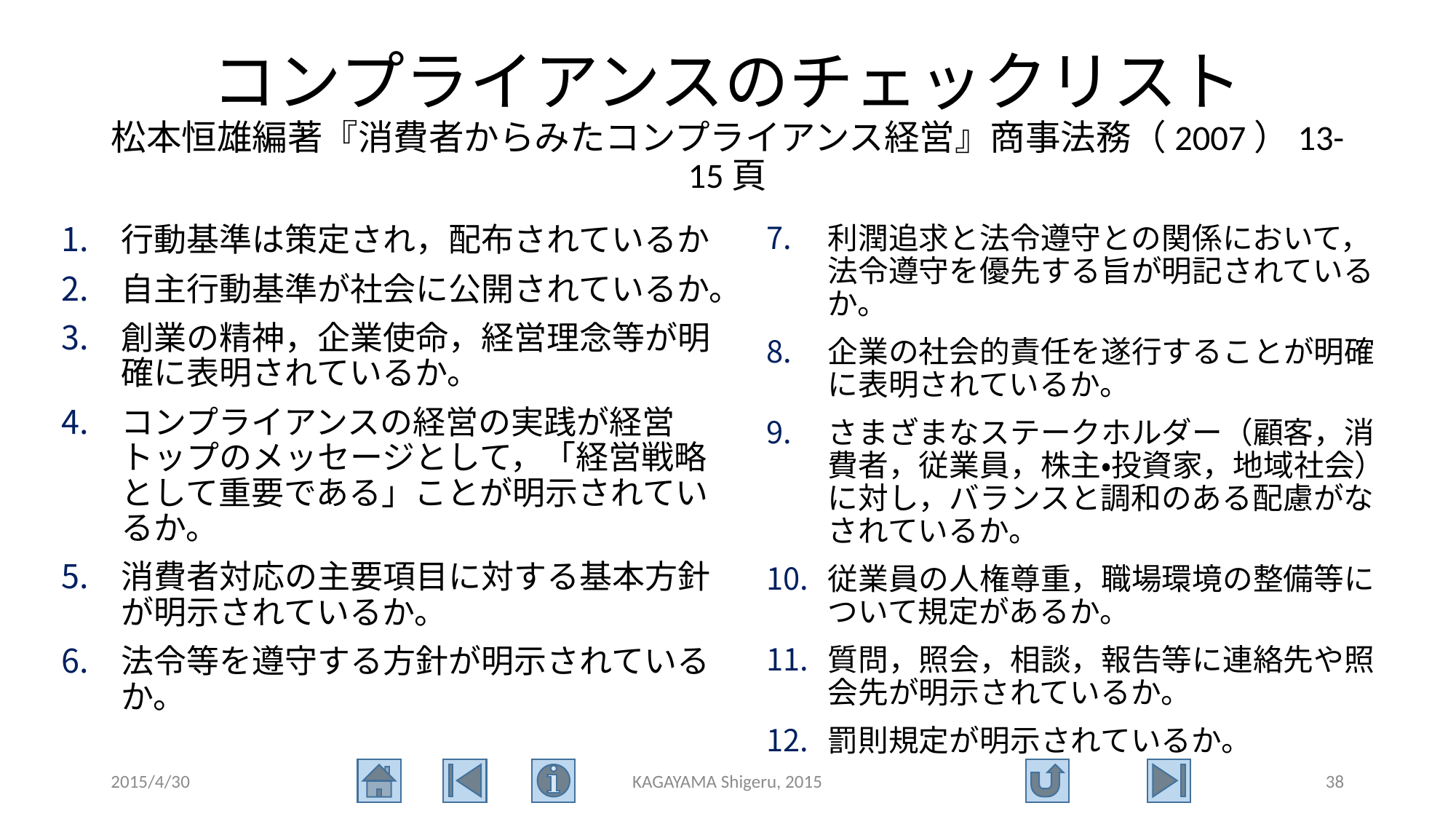

# コンプライアンスのチェックリスト 松本恒雄編著『消費者からみたコンプライアンス経営』商事法務（2007）13-15頁
行動基準は策定され，配布されているか
自主行動基準が社会に公開されているか。
創業の精神，企業使命，経営理念等が明確に表明されているか。
コンプライアンスの経営の実践が経営トップのメッセージとして，「経営戦略として重要である」ことが明示されているか。
消費者対応の主要項目に対する基本方針が明示されているか。
法令等を遵守する方針が明示されているか。

利潤追求と法令遵守との関係において，法令遵守を優先する旨が明記されているか。
企業の社会的責任を遂行することが明確に表明されているか。
さまざまなステークホルダー（顧客，消費者，従業員，株主・投資家，地域社会）に対し，バランスと調和のある配慮がなされているか。
従業員の人権尊重，職場環境の整備等について規定があるか。
質問，照会，相談，報告等に連絡先や照会先が明示されているか。
罰則規定が明示されているか。
2015/4/30
KAGAYAMA Shigeru, 2015
38